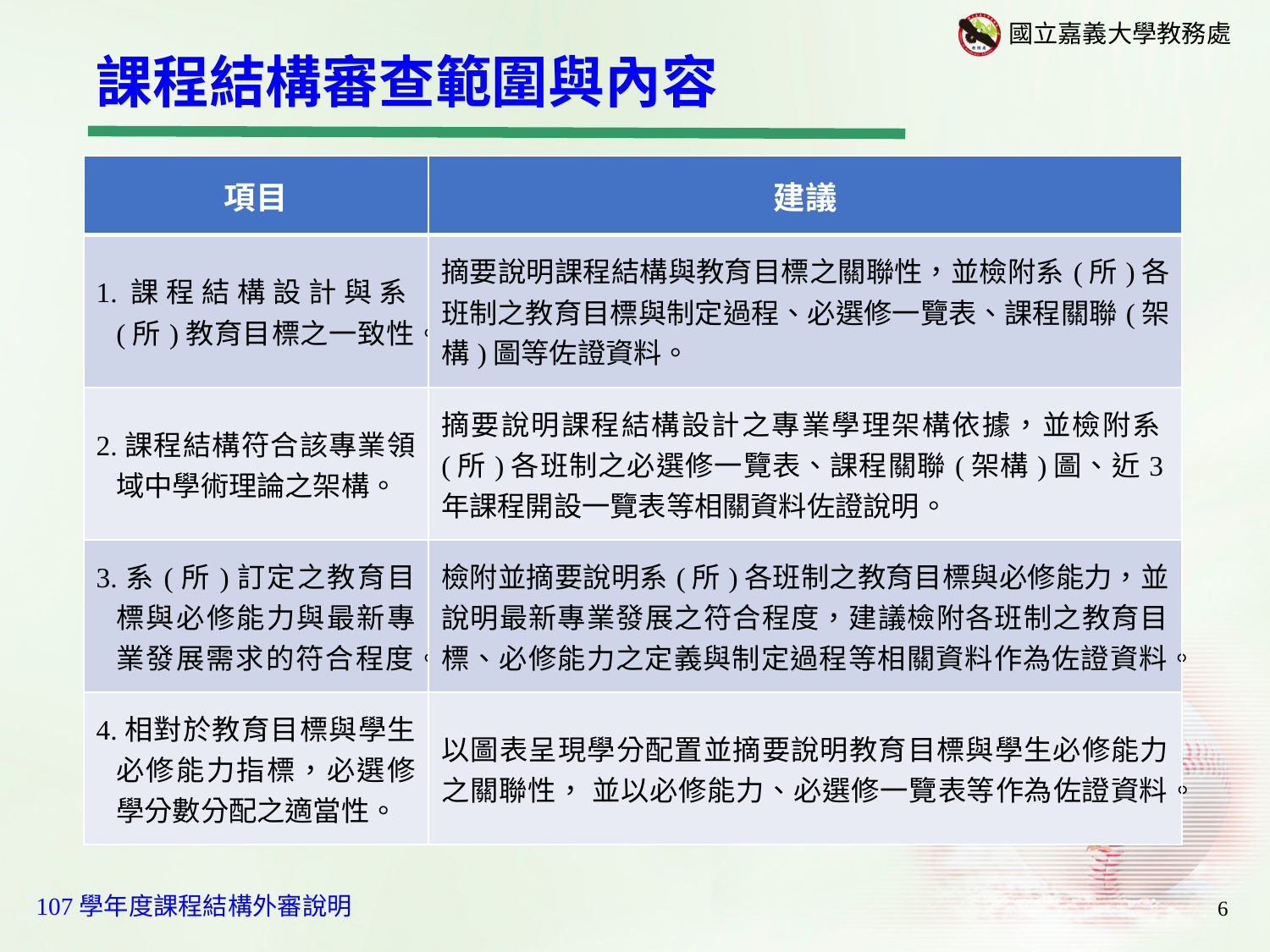

課程結構審查範圍與內容
| 項目 | 建議 |
| --- | --- |
| 1.課程結構設計與系(所)教育目標之一致性。 | 摘要說明課程結構與教育目標之關聯性，並檢附系(所)各班制之教育目標與制定過程、必選修一覽表、課程關聯(架構)圖等佐證資料。 |
| 2.課程結構符合該專業領域中學術理論之架構。 | 摘要說明課程結構設計之專業學理架構依據，並檢附系(所)各班制之必選修一覽表、課程關聯(架構)圖、近3年課程開設一覽表等相關資料佐證說明。 |
| 3.系(所)訂定之教育目標與必修能力與最新專業發展需求的符合程度。 | 檢附並摘要說明系(所)各班制之教育目標與必修能力，並說明最新專業發展之符合程度，建議檢附各班制之教育目標、必修能力之定義與制定過程等相關資料作為佐證資料。 |
| 4.相對於教育目標與學生必修能力指標，必選修學分數分配之適當性。 | 以圖表呈現學分配置並摘要說明教育目標與學生必修能力之關聯性， 並以必修能力、必選修一覽表等作為佐證資料。 |
6